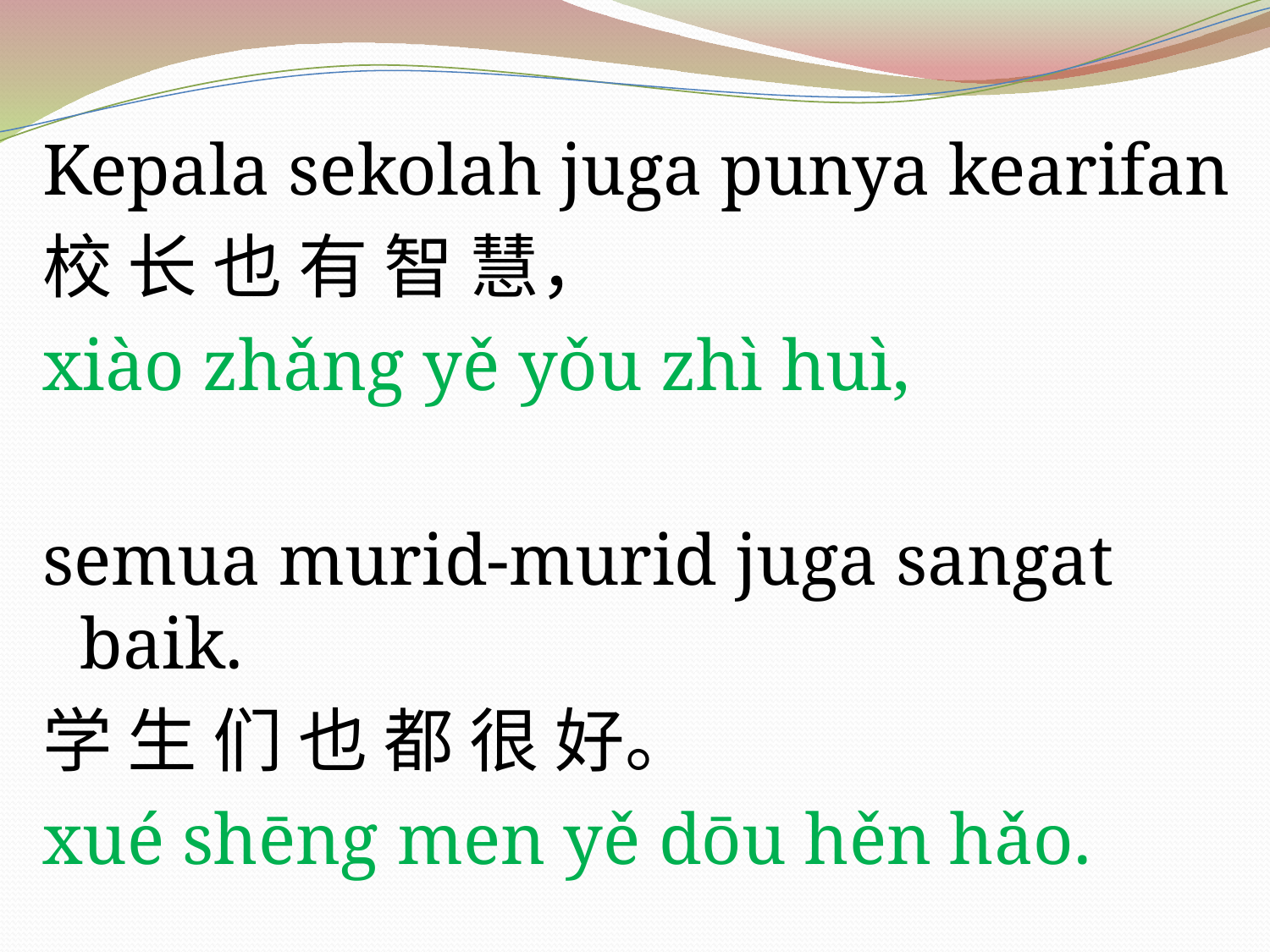

Kepala sekolah juga punya kearifan
校 长 也 有 智 慧，
xiào zhǎng yě yǒu zhì huì,

semua murid-murid juga sangat baik.
学 生 们 也 都 很 好。
xué shēng men yě dōu hěn hǎo.